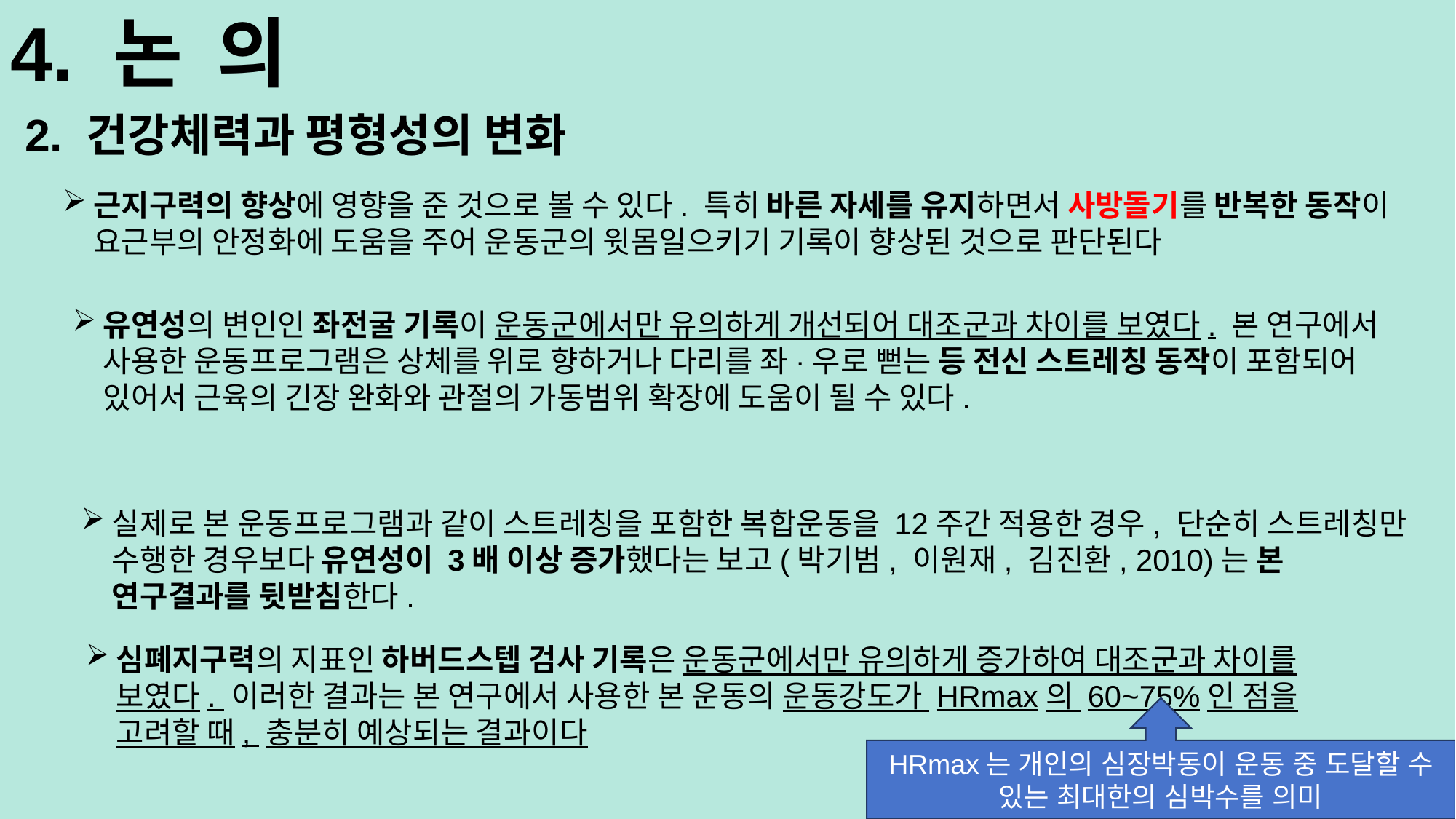

4. 논  의
2. 건강체력과 평형성의 변화
근지구력의 향상에 영향을 준 것으로 볼 수 있다. 특히 바른 자세를 유지하면서 사방돌기를 반복한 동작이 요근부의 안정화에 도움을 주어 운동군의 윗몸일으키기 기록이 향상된 것으로 판단된다
유연성의 변인인 좌전굴 기록이 운동군에서만 유의하게 개선되어 대조군과 차이를 보였다. 본 연구에서 사용한 운동프로그램은 상체를 위로 향하거나 다리를 좌·우로 뻗는 등 전신 스트레칭 동작이 포함되어 있어서 근육의 긴장 완화와 관절의 가동범위 확장에 도움이 될 수 있다.
실제로 본 운동프로그램과 같이 스트레칭을 포함한 복합운동을 12주간 적용한 경우, 단순히 스트레칭만 수행한 경우보다 유연성이 3배 이상 증가했다는 보고(박기범, 이원재, 김진환, 2010)는 본 연구결과를 뒷받침한다.
심폐지구력의 지표인 하버드스텝 검사 기록은 운동군에서만 유의하게 증가하여 대조군과 차이를 보였다. 이러한 결과는 본 연구에서 사용한 본 운동의 운동강도가 HRmax의 60~75%인 점을 고려할 때, 충분히 예상되는 결과이다
HRmax는 개인의 심장박동이 운동 중 도달할 수 있는 최대한의 심박수를 의미